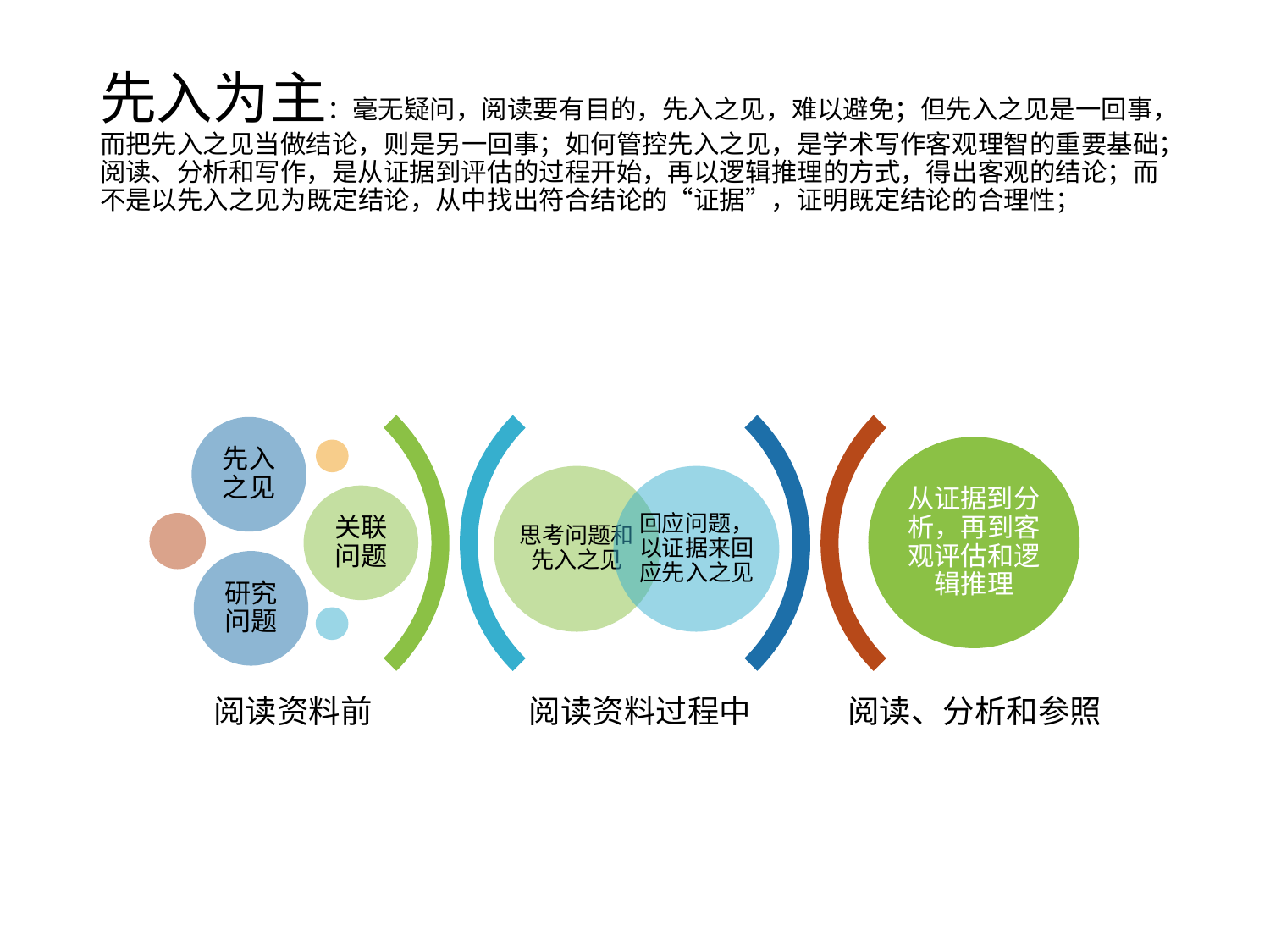

# 先入为主：毫无疑问，阅读要有目的，先入之见，难以避免；但先入之见是一回事，而把先入之见当做结论，则是另一回事；如何管控先入之见，是学术写作客观理智的重要基础；阅读、分析和写作，是从证据到评估的过程开始，再以逻辑推理的方式，得出客观的结论；而不是以先入之见为既定结论，从中找出符合结论的“证据”，证明既定结论的合理性；
阅读资料过程中
阅读、分析和参照
思考问题和先入之见
回应问题，以证据来回应先入之见
先入之见
关联问题
研究问题
从证据到分析，再到客观评估和逻辑推理
阅读资料前